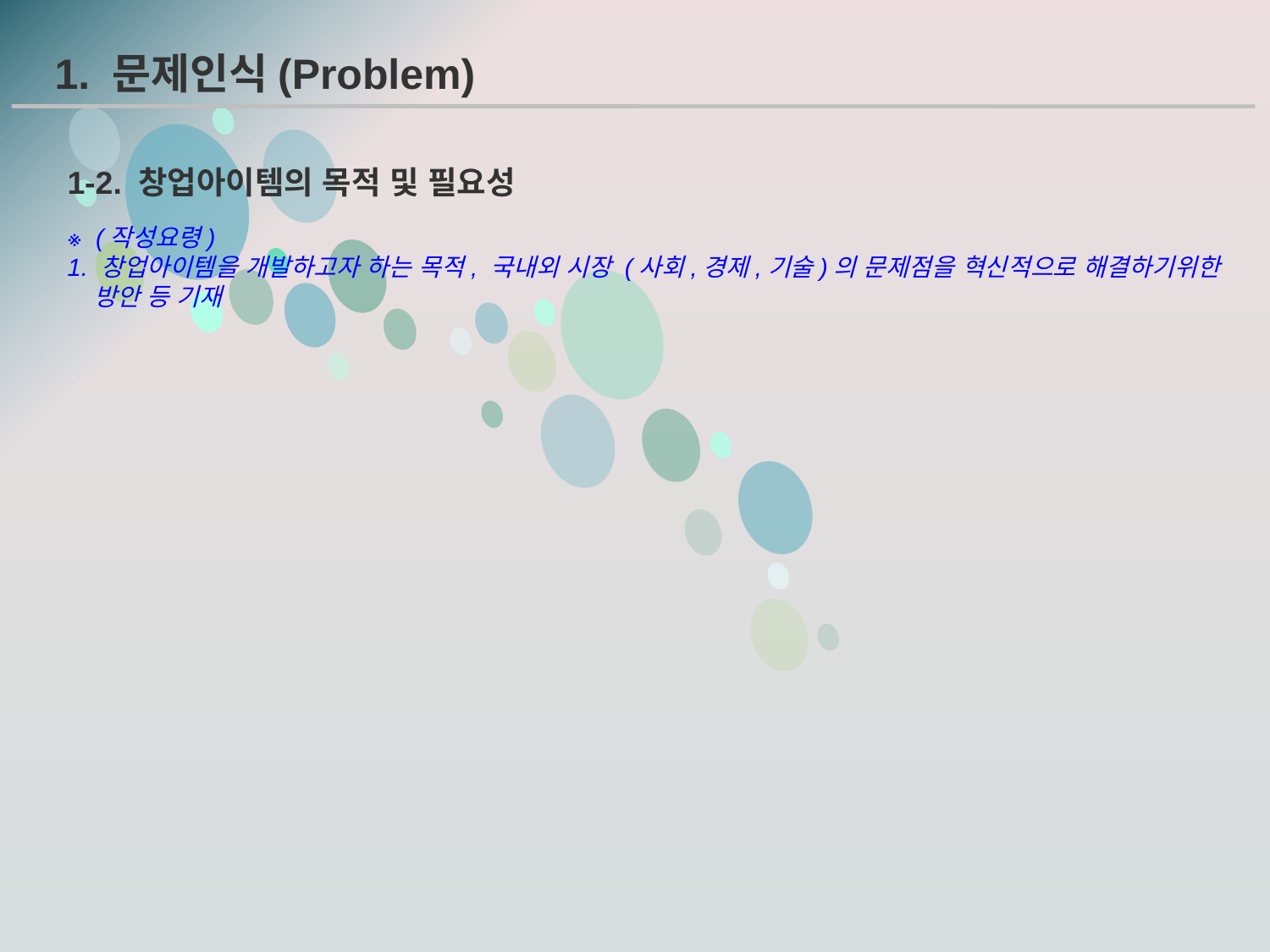

1. 문제인식(Problem)
1-2. 창업아이템의 목적 및 필요성

※  (작성요령)
1. 창업아이템을 개발하고자 하는 목적, 국내외 시장 (사회,경제,기술)의 문제점을 혁신적으로 해결하기위한
   방안 등 기재